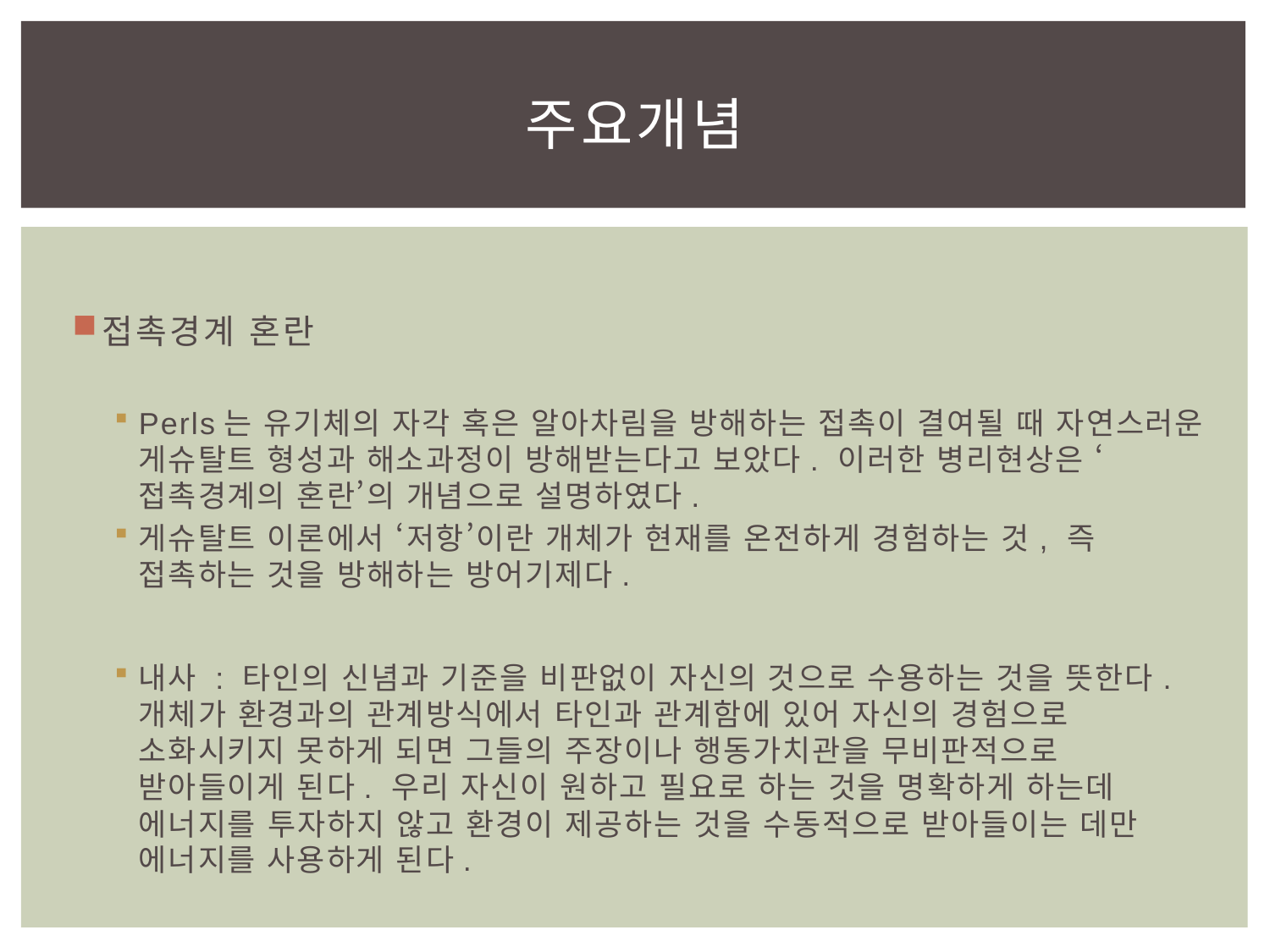

# 주요개념

접촉경계 혼란

Perls는 유기체의 자각 혹은 알아차림을 방해하는 접촉이 결여될 때 자연스러운 게슈탈트 형성과 해소과정이 방해받는다고 보았다. 이러한 병리현상은 ‘접촉경계의 혼란’의 개념으로 설명하였다.
게슈탈트 이론에서 ‘저항’이란 개체가 현재를 온전하게 경험하는 것, 즉 접촉하는 것을 방해하는 방어기제다.

내사 : 타인의 신념과 기준을 비판없이 자신의 것으로 수용하는 것을 뜻한다. 개체가 환경과의 관계방식에서 타인과 관계함에 있어 자신의 경험으로 소화시키지 못하게 되면 그들의 주장이나 행동가치관을 무비판적으로 받아들이게 된다. 우리 자신이 원하고 필요로 하는 것을 명확하게 하는데 에너지를 투자하지 않고 환경이 제공하는 것을 수동적으로 받아들이는 데만 에너지를 사용하게 된다.